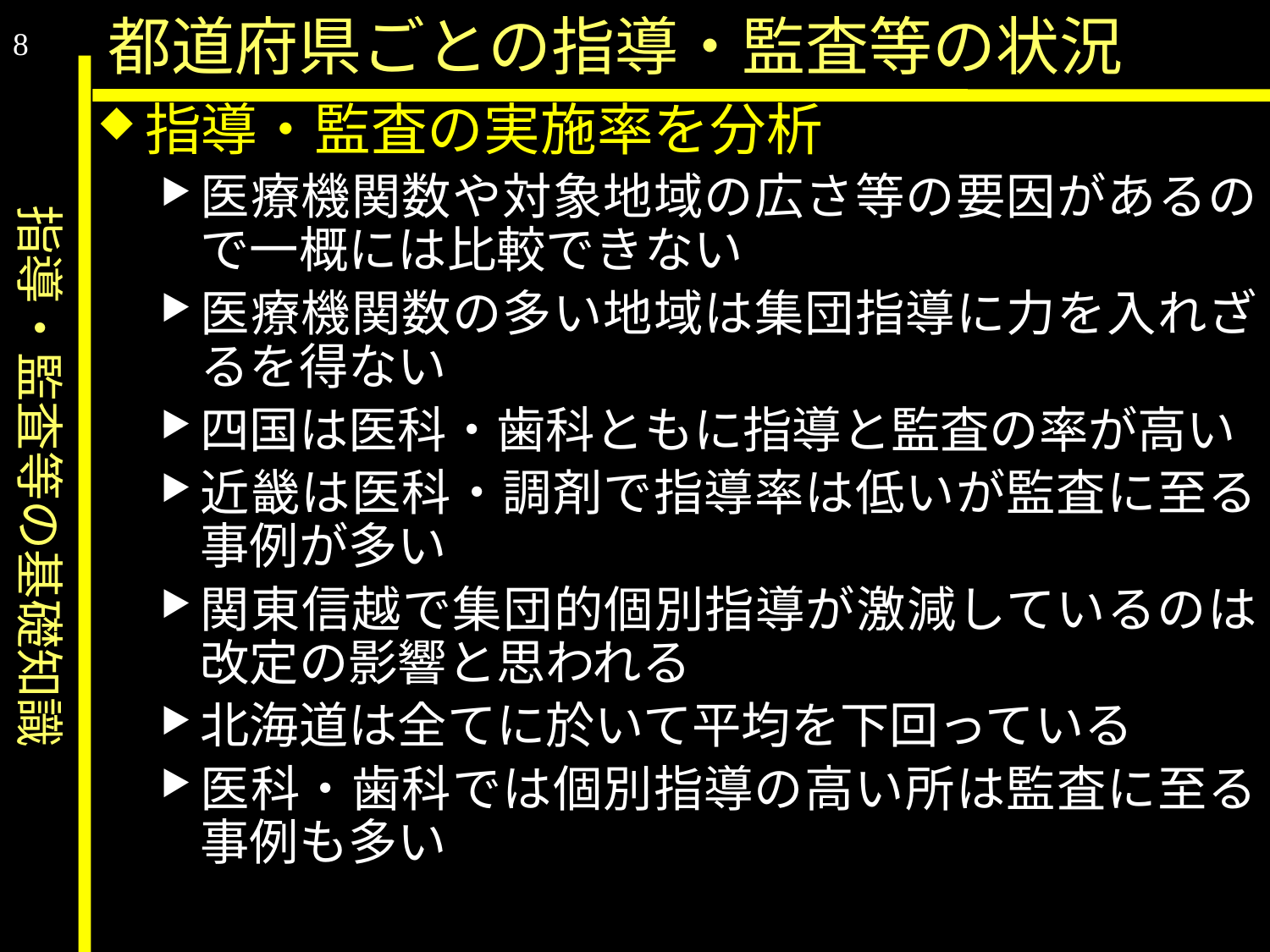

指導・監査等の基礎知識
都道府県ごとの指導・監査等の状況
8

指導・監査の実施率を分析
医療機関数や対象地域の広さ等の要因があるので一概には比較できない
医療機関数の多い地域は集団指導に力を入れざるを得ない
四国は医科・歯科ともに指導と監査の率が高い
近畿は医科・調剤で指導率は低いが監査に至る事例が多い
関東信越で集団的個別指導が激減しているのは改定の影響と思われる
北海道は全てに於いて平均を下回っている
医科・歯科では個別指導の高い所は監査に至る事例も多い